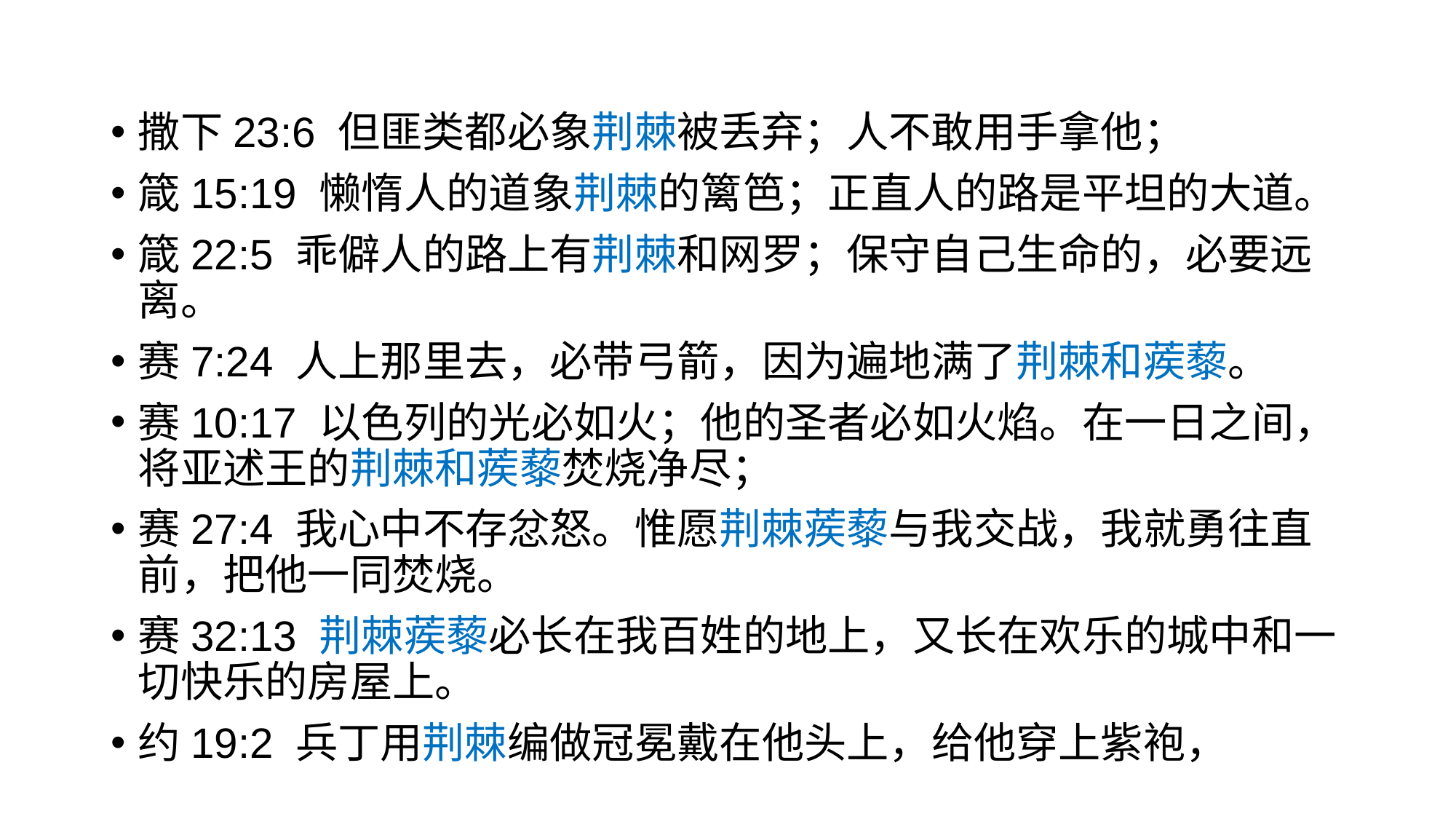

撒下23:6 但匪类都必象荆棘被丢弃；人不敢用手拿他；
箴15:19 懒惰人的道象荆棘的篱笆；正直人的路是平坦的大道。
箴22:5 乖僻人的路上有荆棘和网罗；保守自己生命的，必要远离。
赛7:24 人上那里去，必带弓箭，因为遍地满了荆棘和蒺藜。
赛10:17 以色列的光必如火；他的圣者必如火焰。在一日之间，将亚述王的荆棘和蒺藜焚烧净尽；
赛27:4 我心中不存忿怒。惟愿荆棘蒺藜与我交战，我就勇往直前，把他一同焚烧。
赛32:13 荆棘蒺藜必长在我百姓的地上，又长在欢乐的城中和一切快乐的房屋上。
约19:2 兵丁用荆棘编做冠冕戴在他头上，给他穿上紫袍，